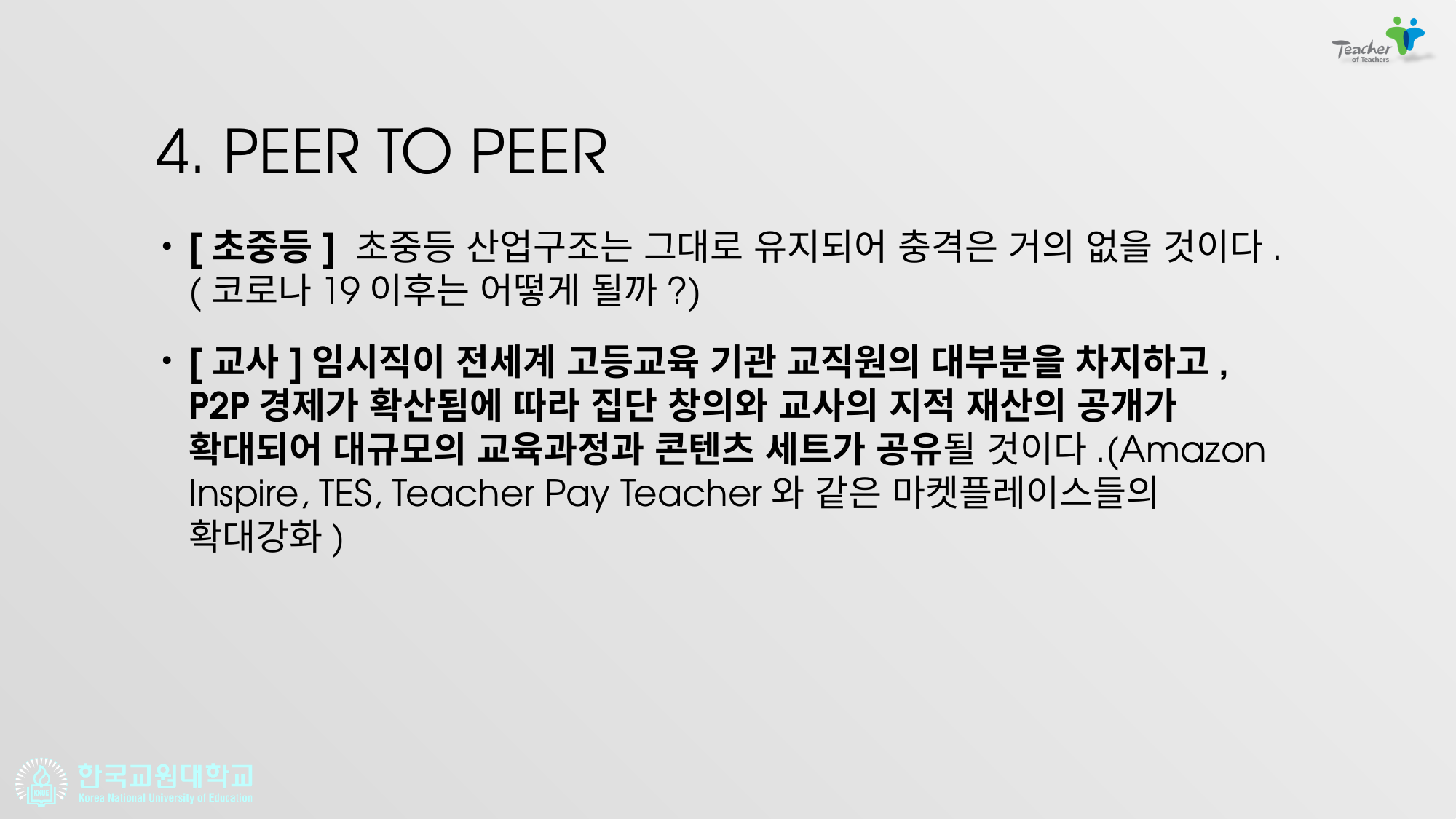

# 4. Peer to Peer
[초중등] 초중등 산업구조는 그대로 유지되어 충격은 거의 없을 것이다.(코로나19이후는 어떻게 될까?)
[교사]임시직이 전세계 고등교육 기관 교직원의 대부분을 차지하고, P2P경제가 확산됨에 따라 집단 창의와 교사의 지적 재산의 공개가 확대되어 대규모의 교육과정과 콘텐츠 세트가 공유될 것이다.(Amazon Inspire, TES, Teacher Pay Teacher와 같은 마켓플레이스들의 확대강화)